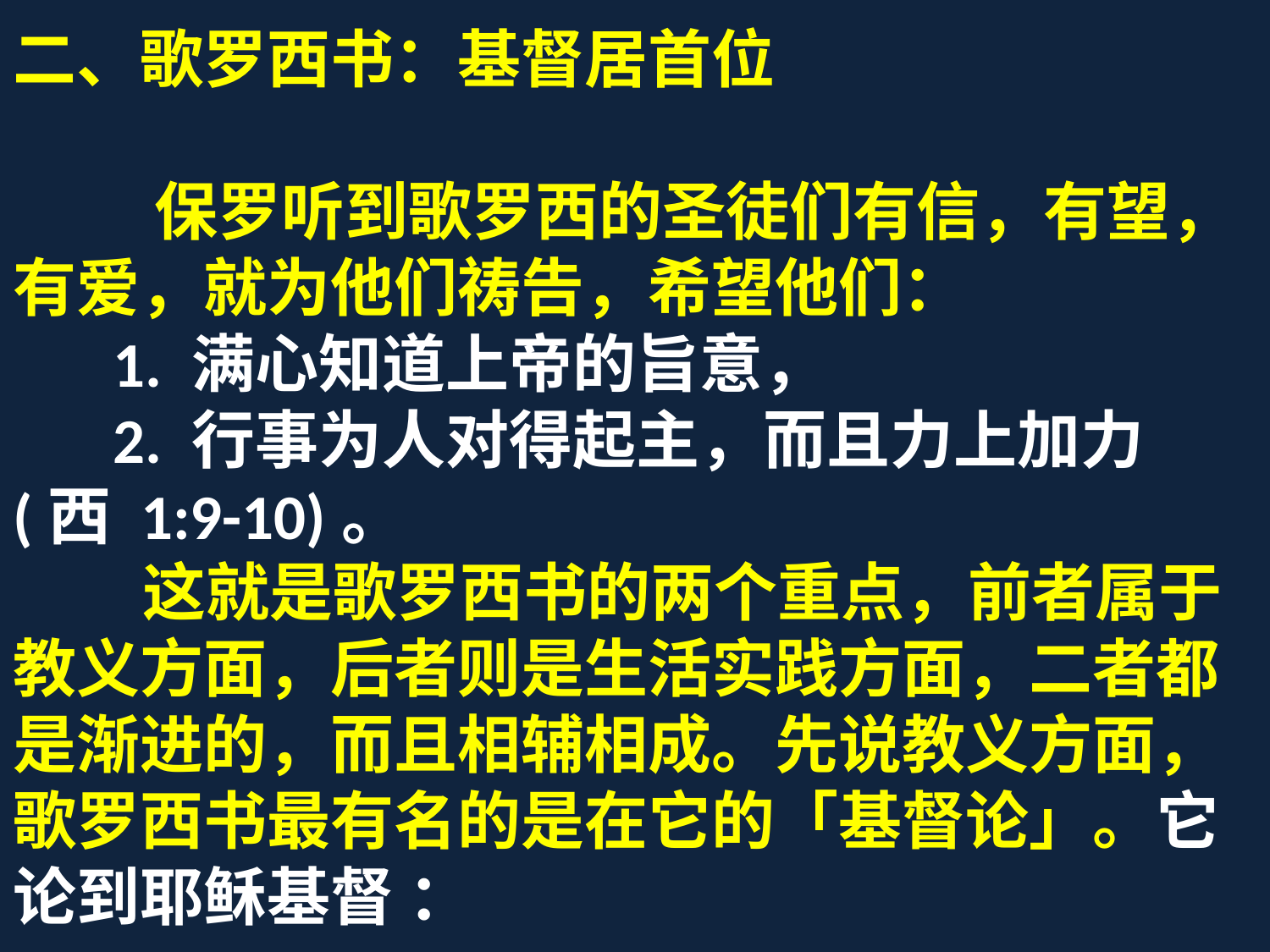

二、歌罗西书：基督居首位

　 　保罗听到歌罗西的圣徒们有信，有望，有爱，就为他们祷告，希望他们：
       1. 满心知道上帝的旨意，
       2. 行事为人对得起主，而且力上加力(西 1:9-10)。
        这就是歌罗西书的两个重点，前者属于教义方面，后者则是生活实践方面，二者都是渐进的，而且相辅相成。先说教义方面，歌罗西书最有名的是在它的「基督论」。它论到耶稣基督 ：